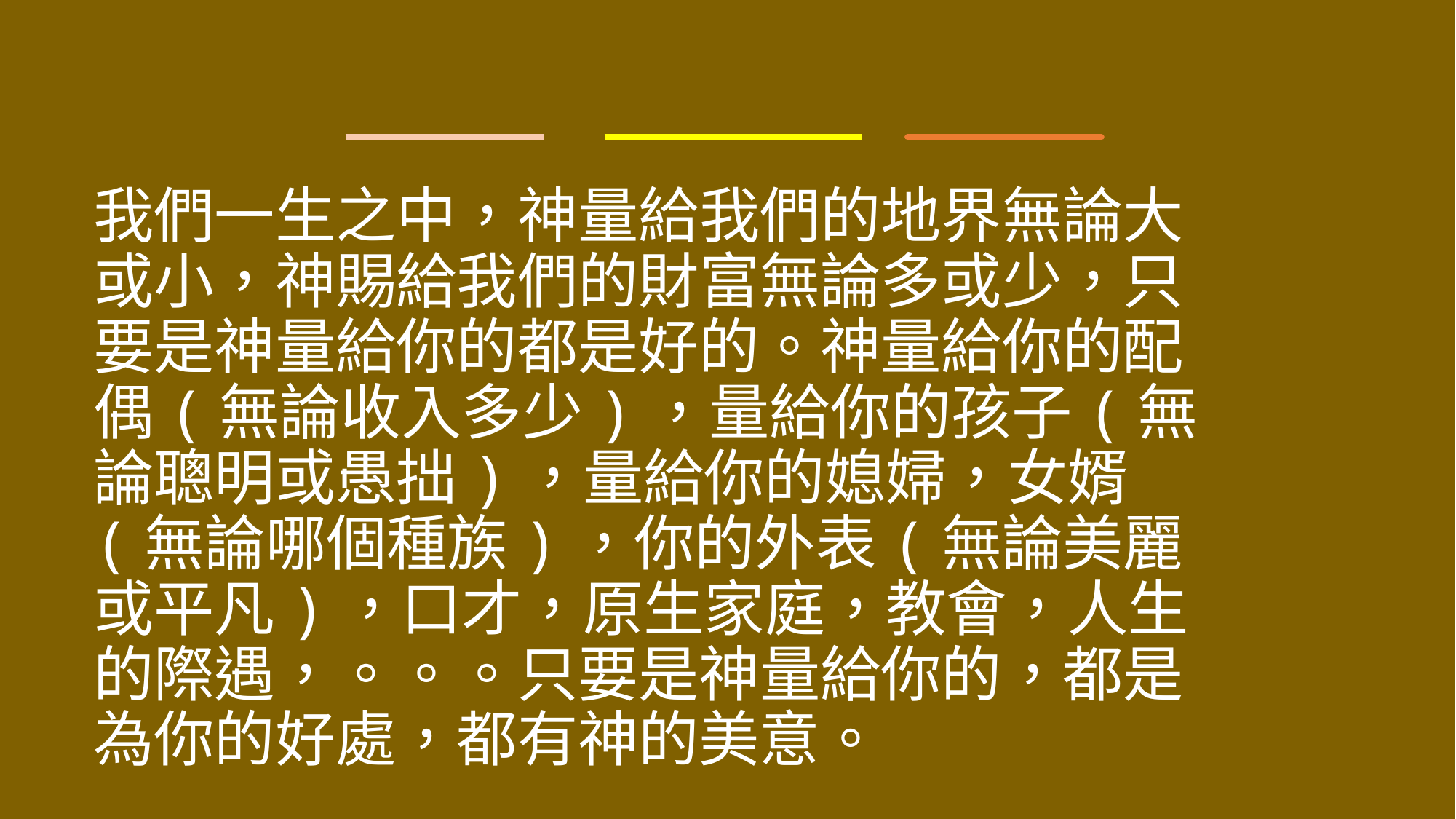

我們一生之中，神量給我們的地界無論大或小，神賜給我們的財富無論多或少，只要是神量給你的都是好的。神量給你的配偶(無論收入多少)，量給你的孩子(無論聰明或愚拙)，量給你的媳婦，女婿(無論哪個種族)，你的外表(無論美麗或平凡)，口才，原生家庭，教會，人生的際遇，。。。只要是神量給你的，都是為你的好處，都有神的美意。